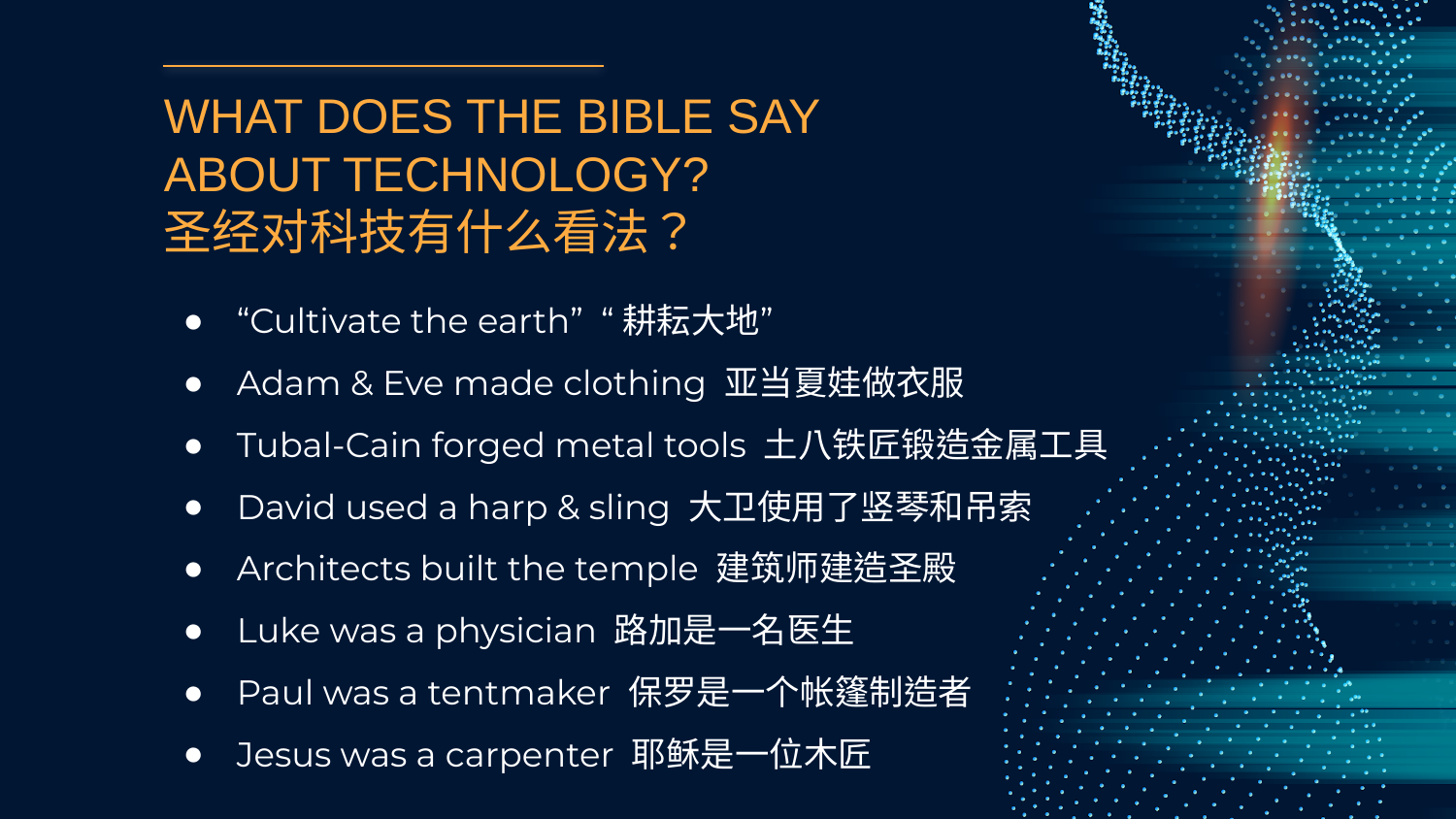

# WHAT DOES THE BIBLE SAY ABOUT TECHNOLOGY? 圣经对科技有什么看法？
“Cultivate the earth”  “耕耘大地”
Adam & Eve made clothing 亚当夏娃做衣服
Tubal-Cain forged metal tools 土八铁匠锻造金属工具
David used a harp & sling 大卫使用了竖琴和吊索
Architects built the temple 建筑师建造圣殿
Luke was a physician 路加是一名医生
Paul was a tentmaker 保罗是一个帐篷制造者
Jesus was a carpenter 耶稣是一位木匠